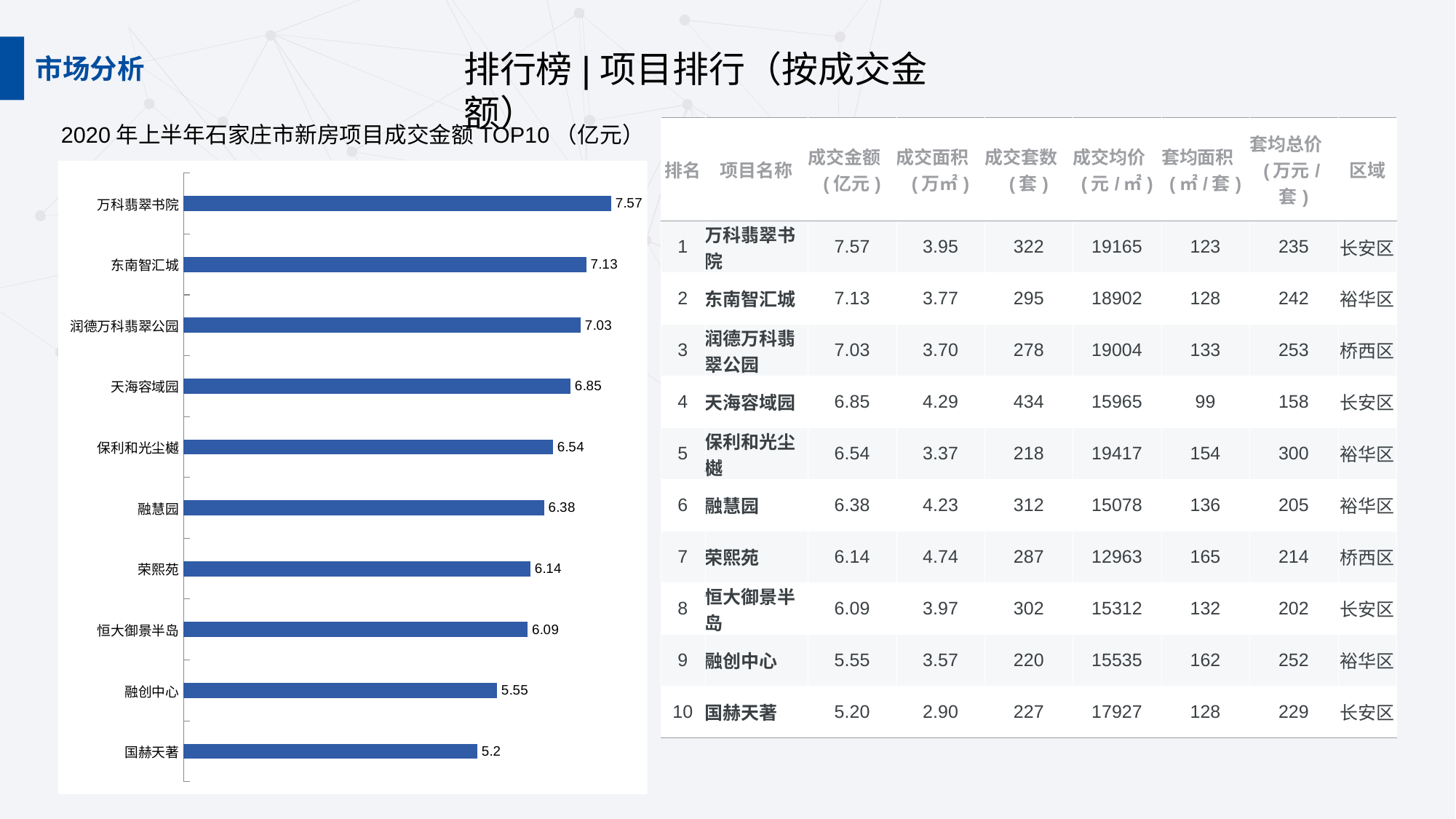

排行榜|项目排行（按成交金额）
市场分析
| 排名 | 项目名称 | 成交金额 (亿元) | 成交面积 (万㎡) | 成交套数 (套) | 成交均价 (元/㎡) | 套均面积 (㎡/套) | 套均总价 (万元/套) | 区域 |
| --- | --- | --- | --- | --- | --- | --- | --- | --- |
| 1 | 万科翡翠书院 | 7.57 | 3.95 | 322 | 19165 | 123 | 235 | 长安区 |
| 2 | 东南智汇城 | 7.13 | 3.77 | 295 | 18902 | 128 | 242 | 裕华区 |
| 3 | 润德万科翡翠公园 | 7.03 | 3.70 | 278 | 19004 | 133 | 253 | 桥西区 |
| 4 | 天海容域园 | 6.85 | 4.29 | 434 | 15965 | 99 | 158 | 长安区 |
| 5 | 保利和光尘樾 | 6.54 | 3.37 | 218 | 19417 | 154 | 300 | 裕华区 |
| 6 | 融慧园 | 6.38 | 4.23 | 312 | 15078 | 136 | 205 | 裕华区 |
| 7 | 荣熙苑 | 6.14 | 4.74 | 287 | 12963 | 165 | 214 | 桥西区 |
| 8 | 恒大御景半岛 | 6.09 | 3.97 | 302 | 15312 | 132 | 202 | 长安区 |
| 9 | 融创中心 | 5.55 | 3.57 | 220 | 15535 | 162 | 252 | 裕华区 |
| 10 | 国赫天著 | 5.20 | 2.90 | 227 | 17927 | 128 | 229 | 长安区 |
2020年上半年石家庄市新房项目成交金额TOP10（亿元）

### Chart

| Category | 成交金额 |
|---|---|
| 国赫天著 | 5.2 |
| 融创中心 | 5.55 |
| 恒大御景半岛 | 6.09 |
| 荣熙苑 | 6.14 |
| 融慧园 | 6.38 |
| 保利和光尘樾 | 6.54 |
| 天海容域园 | 6.85 |
| 润德万科翡翠公园 | 7.03 |
| 东南智汇城 | 7.13 |
| 万科翡翠书院 | 7.57 |